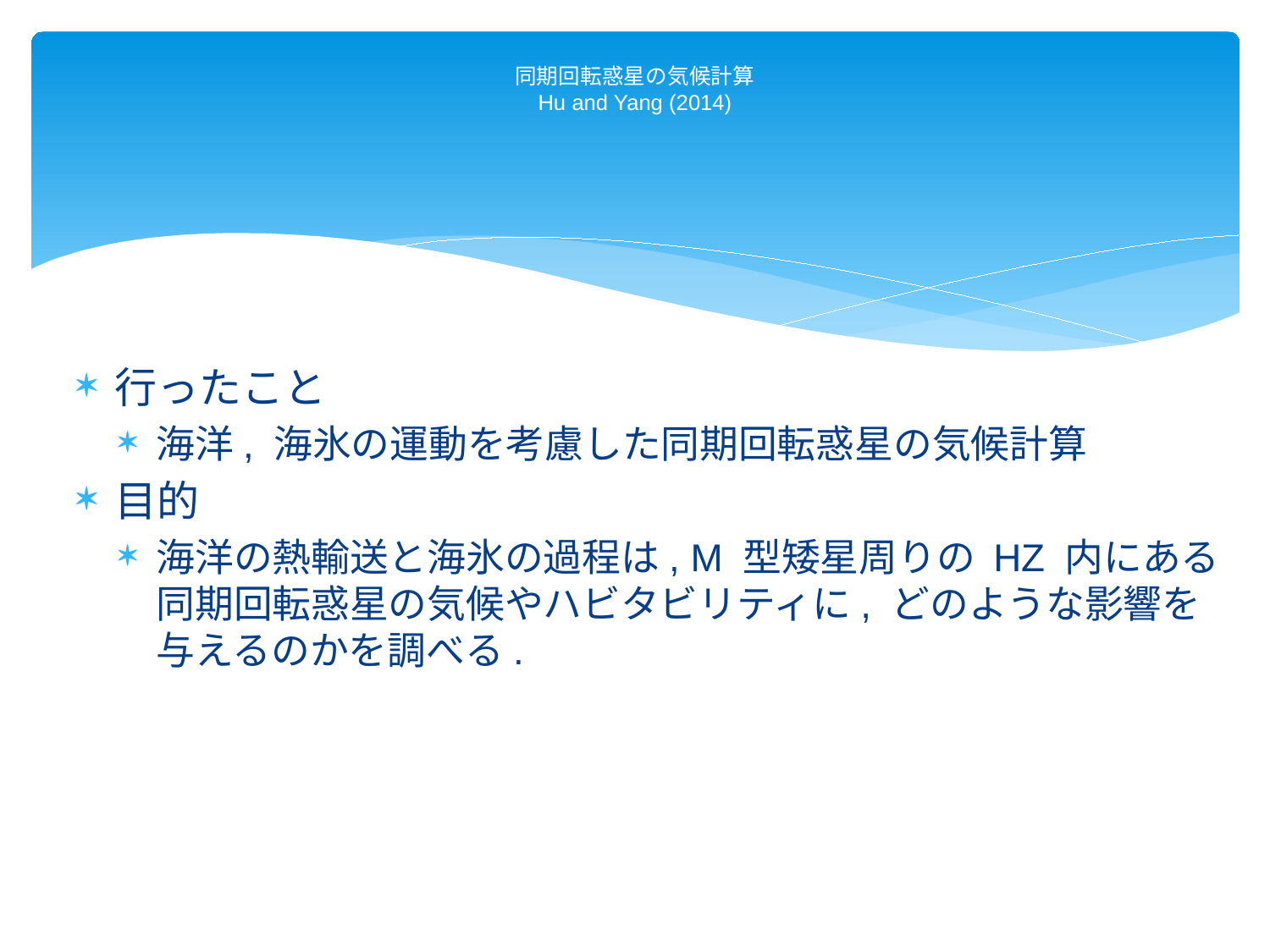

# 同期回転惑星の気候計算 Hu and Yang (2014)
行ったこと
海洋, 海氷の運動を考慮した同期回転惑星の気候計算
目的
海洋の熱輸送と海氷の過程は, M 型矮星周りの HZ 内にある同期回転惑星の気候やハビタビリティに, どのような影響を与えるのかを調べる.